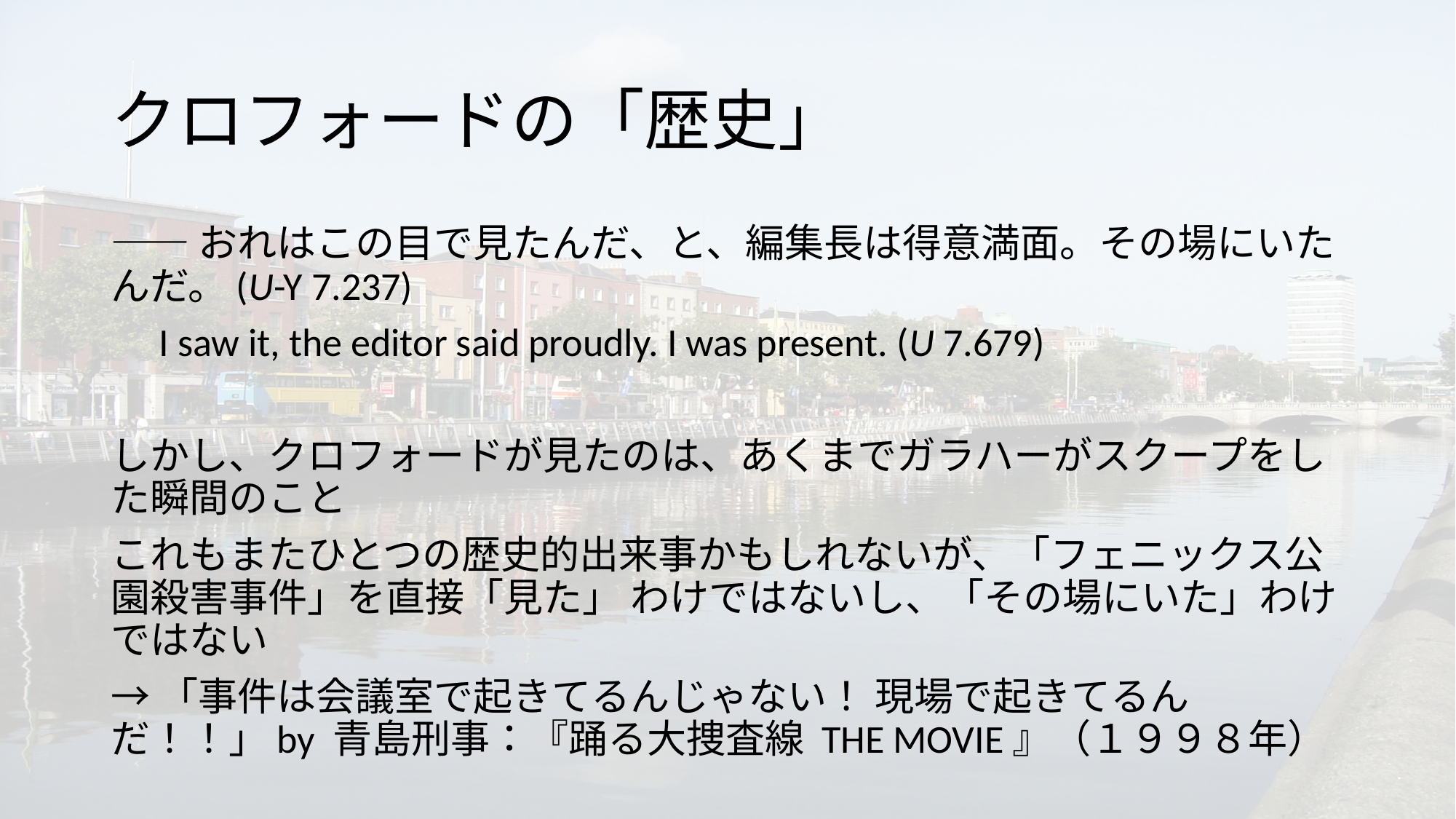

# クロフォードの「歴史」
――おれはこの目で見たんだ、と、編集長は得意満面。その場にいたんだ。(U-Y 7.237)
　I saw it, the editor said proudly. I was present. (U 7.679)

しかし、クロフォードが見たのは、あくまでガラハーがスクープをした瞬間のこと
これもまたひとつの歴史的出来事かもしれないが、「フェニックス公園殺害事件」を直接「見た」 わけではないし、「その場にいた」わけではない
→「事件は会議室で起きてるんじゃない！ 現場で起きてるんだ！！」by 青島刑事：『踊る大捜査線 THE MOVIE』（１９９８年）